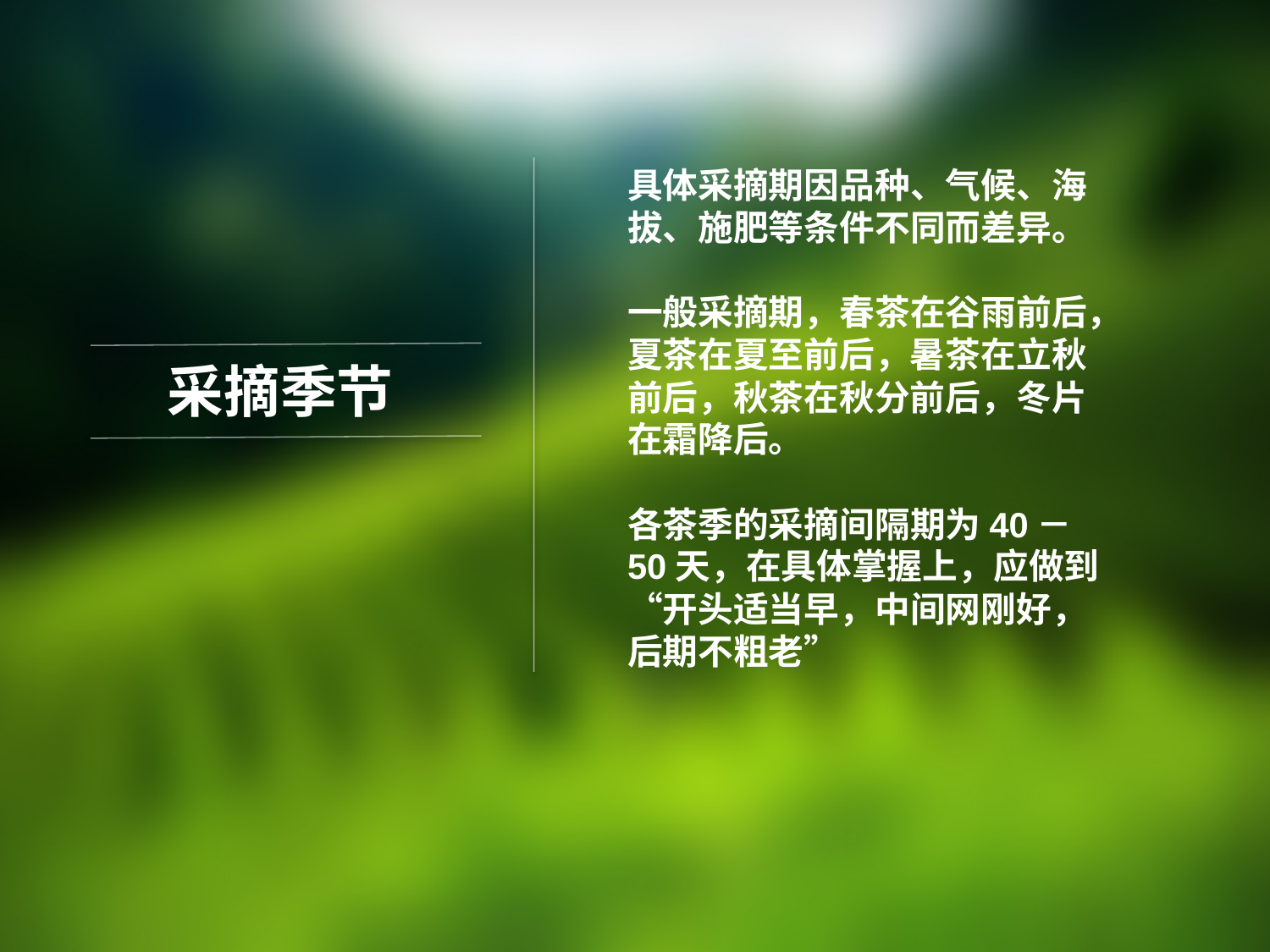

具体采摘期因品种、气候、海拔、施肥等条件不同而差异。

一般采摘期，春茶在谷雨前后，夏茶在夏至前后，暑茶在立秋前后，秋茶在秋分前后，冬片在霜降后。

各茶季的采摘间隔期为40－50天，在具体掌握上，应做到“开头适当早，中间网刚好，后期不粗老”
采摘季节